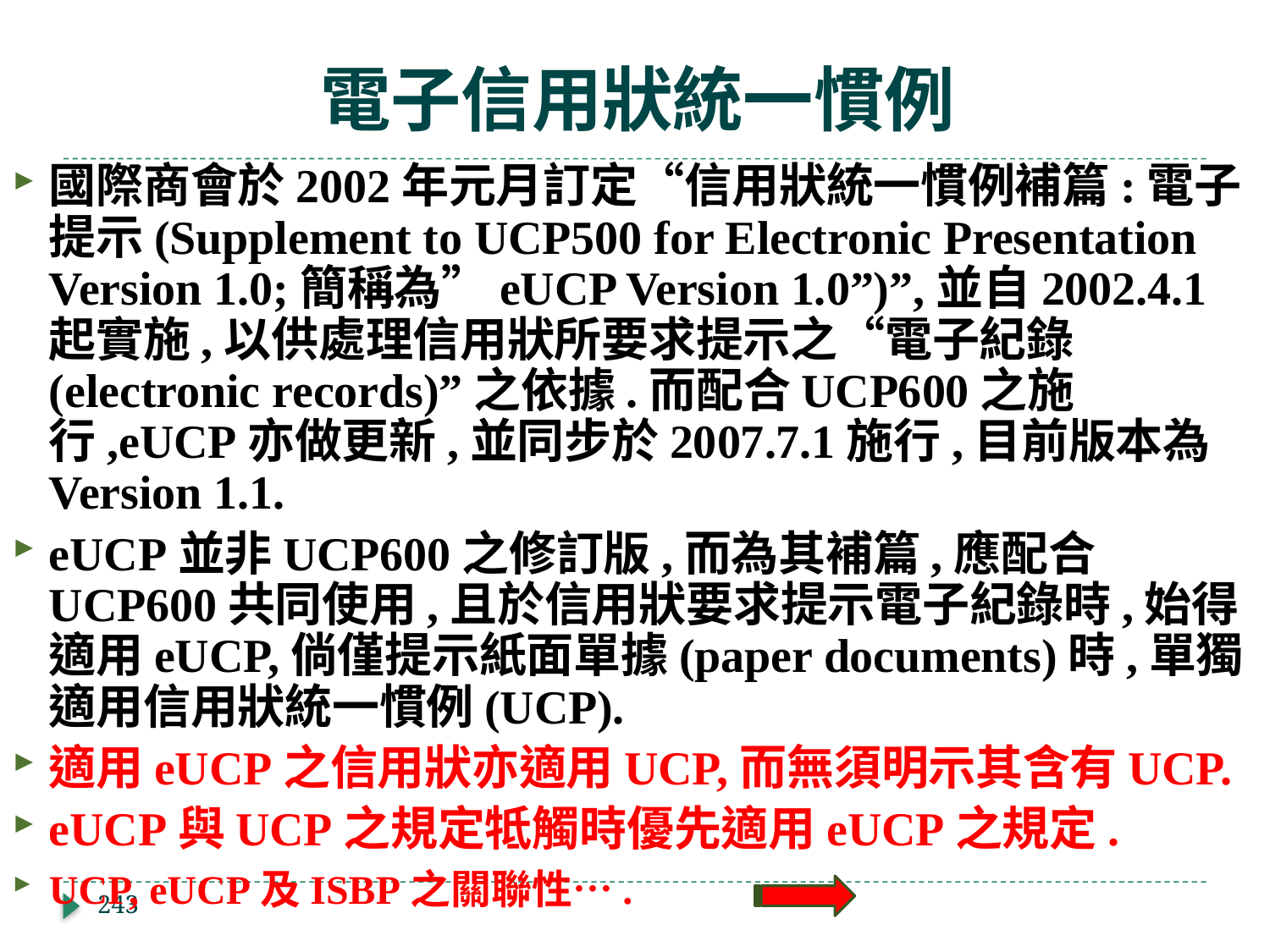

# 電子信用狀統一慣例
國際商會於2002年元月訂定“信用狀統一慣例補篇:電子提示(Supplement to UCP500 for Electronic Presentation Version 1.0;簡稱為”eUCP Version 1.0”)”,並自2002.4.1起實施,以供處理信用狀所要求提示之“電子紀錄(electronic records)”之依據.而配合UCP600之施行,eUCP亦做更新,並同步於2007.7.1施行,目前版本為Version 1.1.
eUCP並非UCP600之修訂版,而為其補篇,應配合UCP600共同使用,且於信用狀要求提示電子紀錄時,始得適用eUCP,倘僅提示紙面單據(paper documents)時,單獨適用信用狀統一慣例(UCP).
適用eUCP之信用狀亦適用UCP,而無須明示其含有UCP.
eUCP與UCP之規定牴觸時優先適用eUCP之規定.
UCP, eUCP及ISBP之關聯性….

243